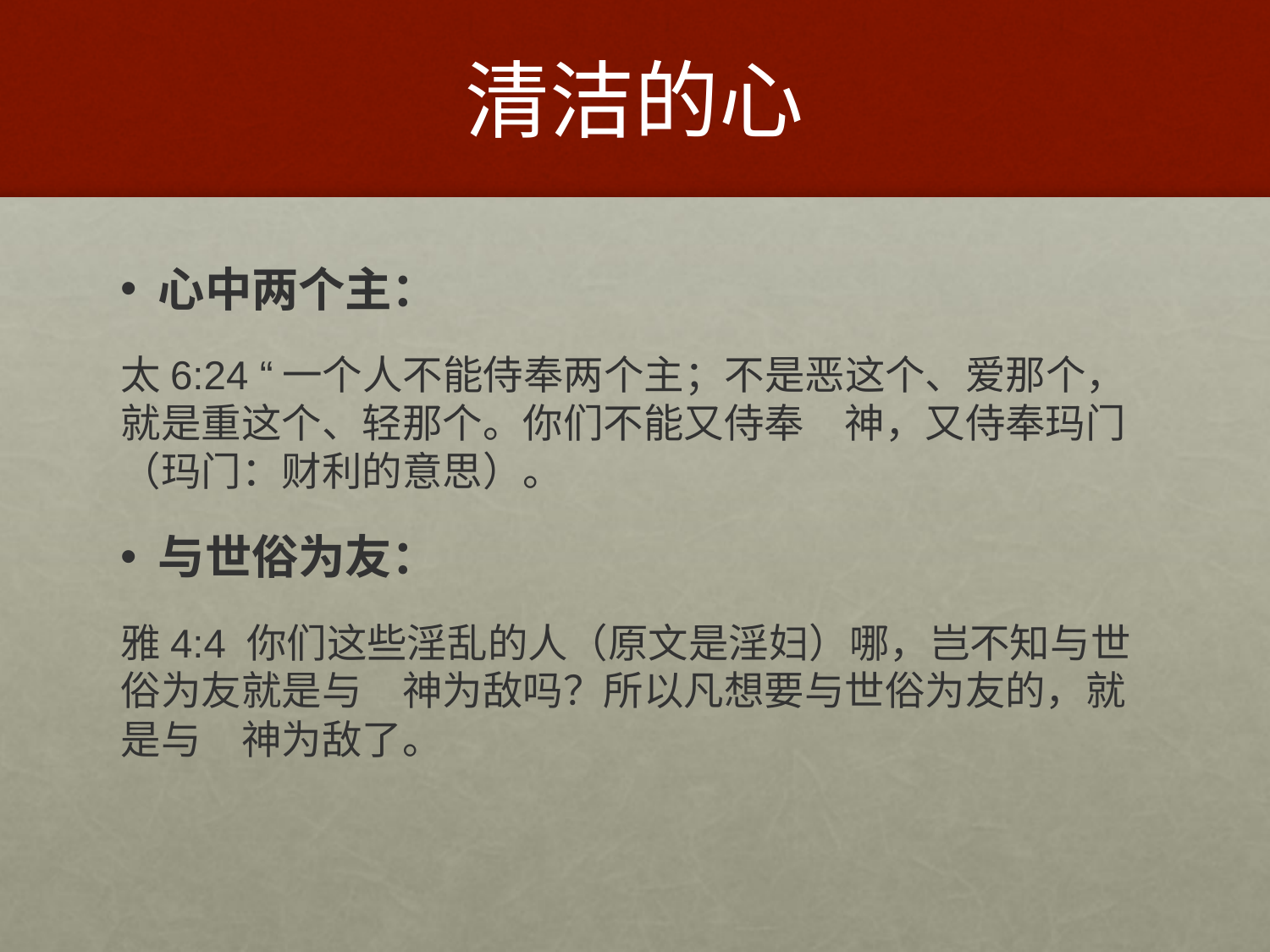

# 清洁的心
心中两个主：
太6:24 “一个人不能侍奉两个主；不是恶这个、爱那个，就是重这个、轻那个。你们不能又侍奉　神，又侍奉玛门（玛门：财利的意思）。
与世俗为友：
雅4:4 你们这些淫乱的人（原文是淫妇）哪，岂不知与世俗为友就是与　神为敌吗？所以凡想要与世俗为友的，就是与　神为敌了。